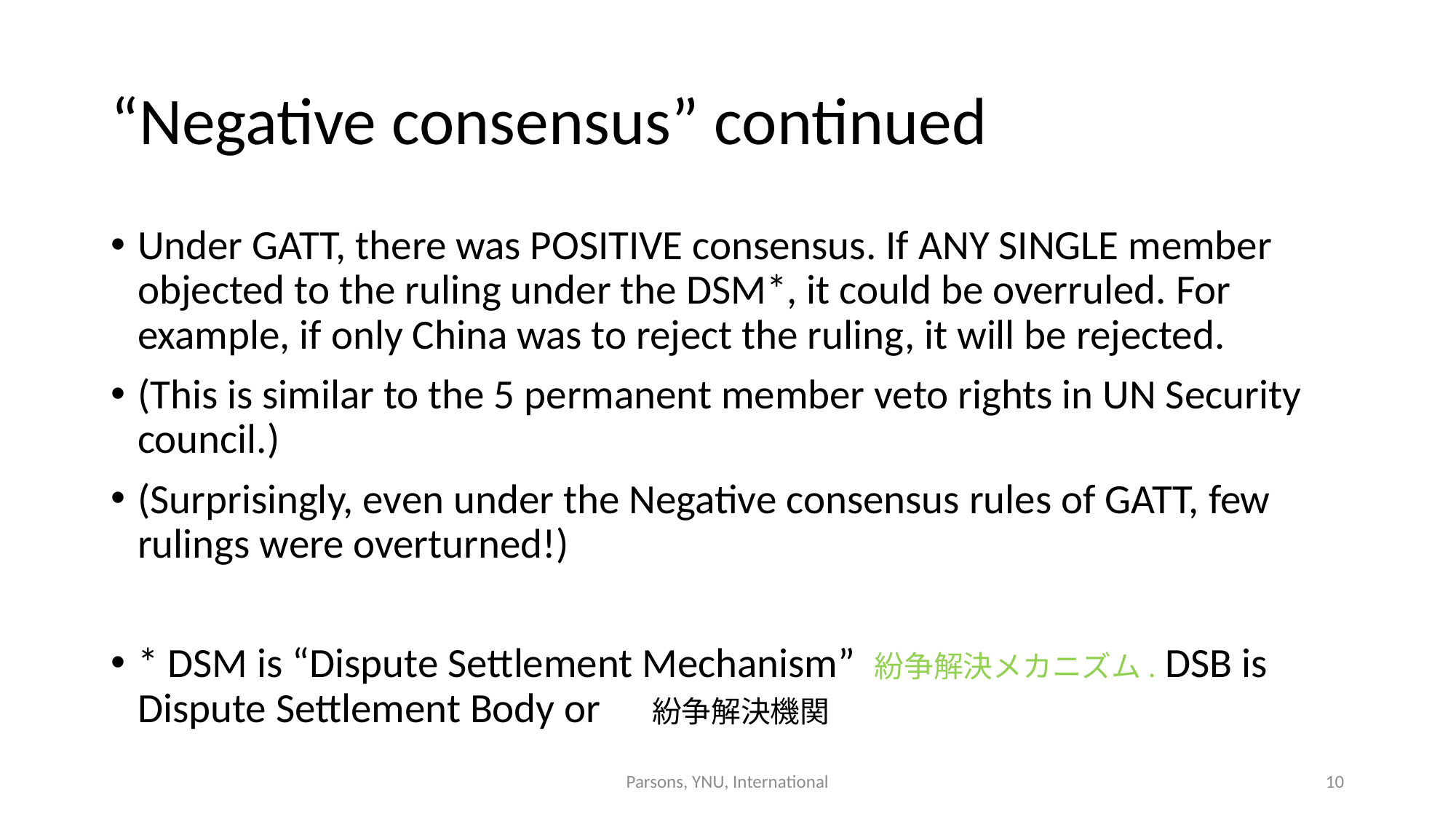

# “Negative consensus” continued
Under GATT, there was POSITIVE consensus. If ANY SINGLE member objected to the ruling under the DSM*, it could be overruled. For example, if only China was to reject the ruling, it will be rejected.
(This is similar to the 5 permanent member veto rights in UN Security council.)
(Surprisingly, even under the Negative consensus rules of GATT, few rulings were overturned!)

* DSM is “Dispute Settlement Mechanism” 紛争解決メカニズム. DSB is Dispute Settlement Body or　紛争解決機関
Parsons, YNU, International
10